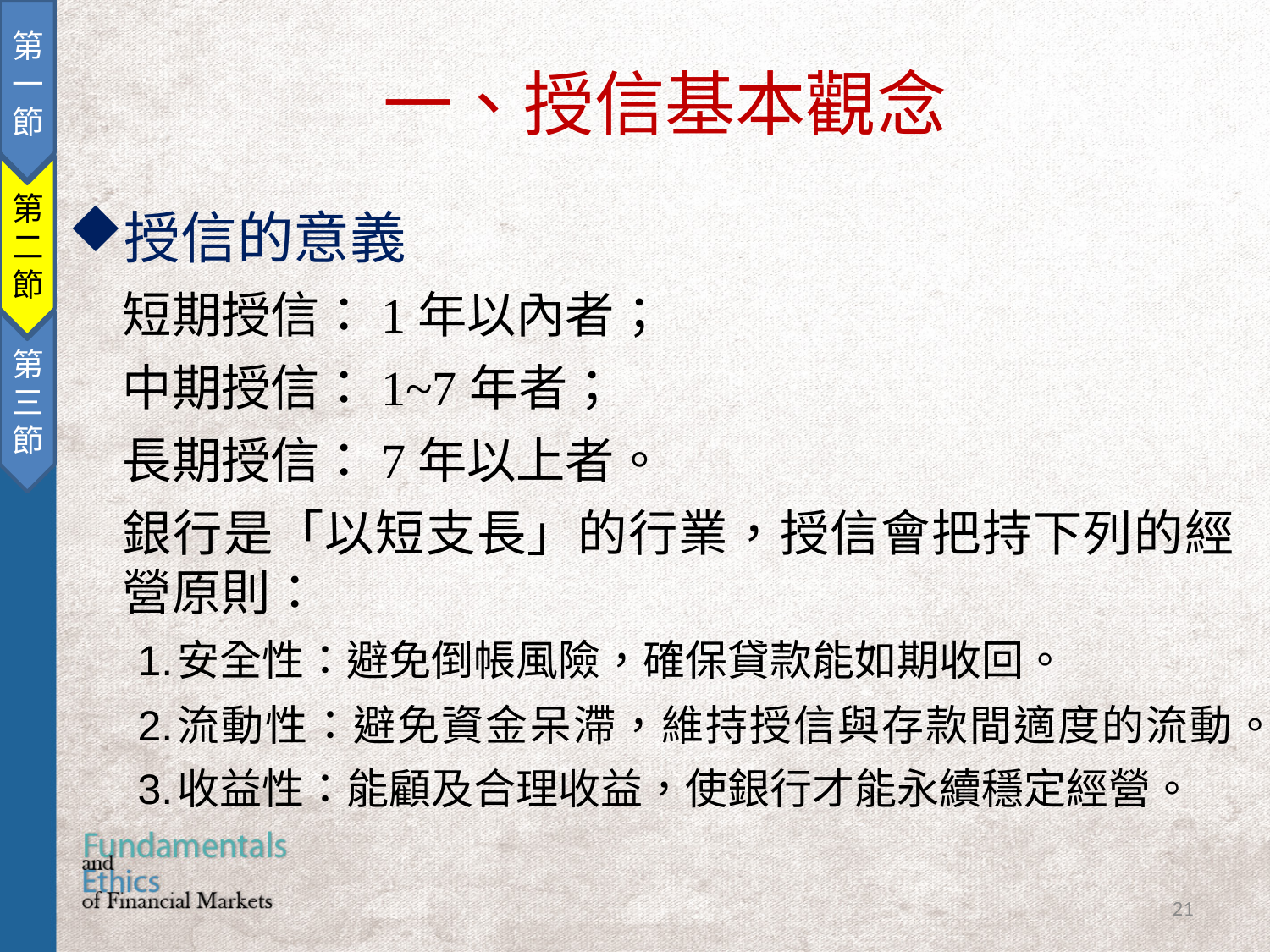

第一節
第二節
第三節
一、授信基本觀念
授信的意義
短期授信：1年以內者；
中期授信：1~7年者；
長期授信：7年以上者。
銀行是「以短支長」的行業，授信會把持下列的經營原則：
安全性：避免倒帳風險，確保貸款能如期收回。
流動性：避免資金呆滯，維持授信與存款間適度的流動。
收益性：能顧及合理收益，使銀行才能永續穩定經營。

21